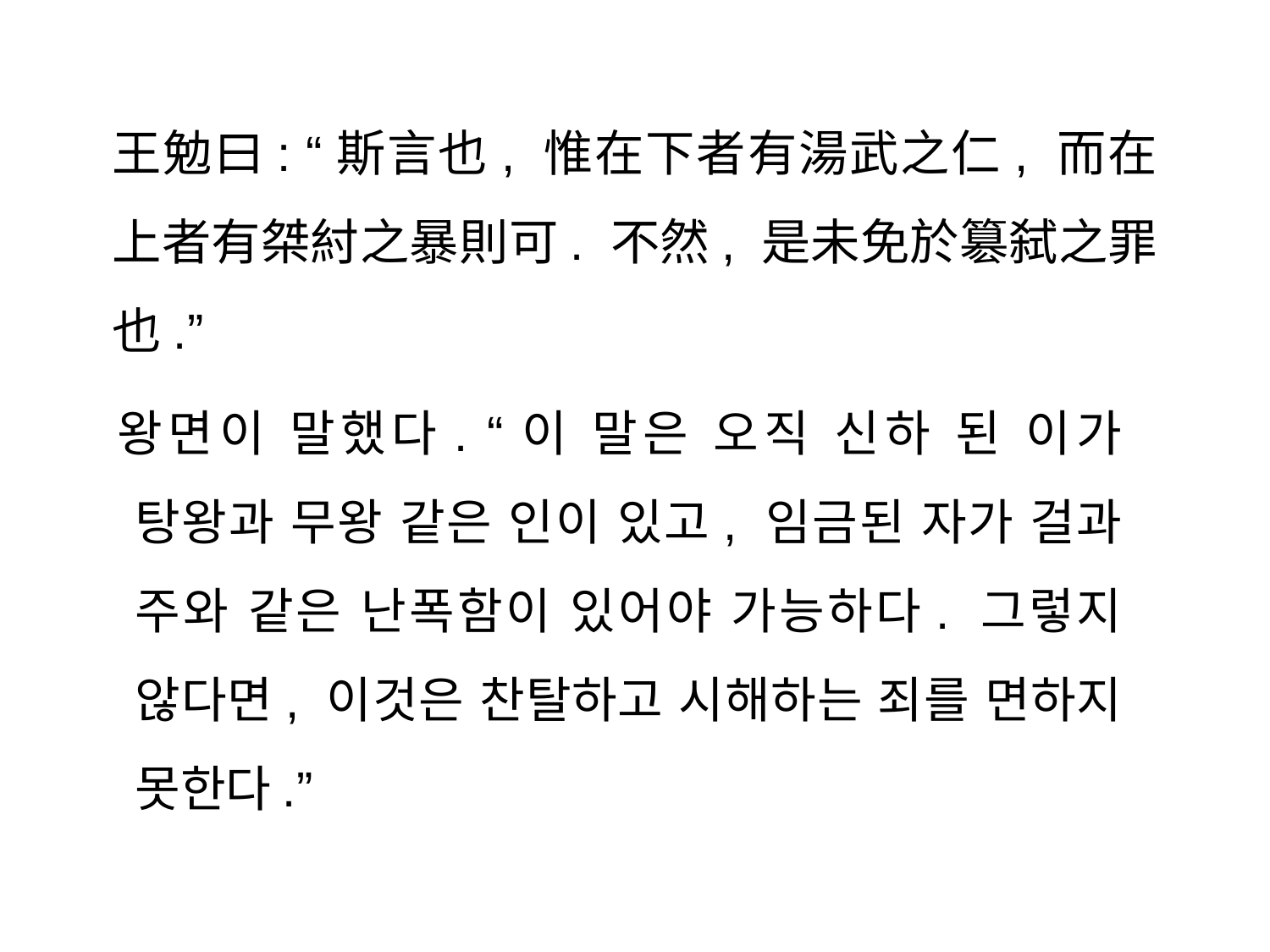

王勉曰: “斯言也, 惟在下者有湯武之仁, 而在上者有桀紂之暴則可. 不然, 是未免於簒弑之罪也.”
왕면이 말했다. “이 말은 오직 신하 된 이가 탕왕과 무왕 같은 인이 있고, 임금된 자가 걸과 주와 같은 난폭함이 있어야 가능하다. 그렇지 않다면, 이것은 찬탈하고 시해하는 죄를 면하지 못한다.”